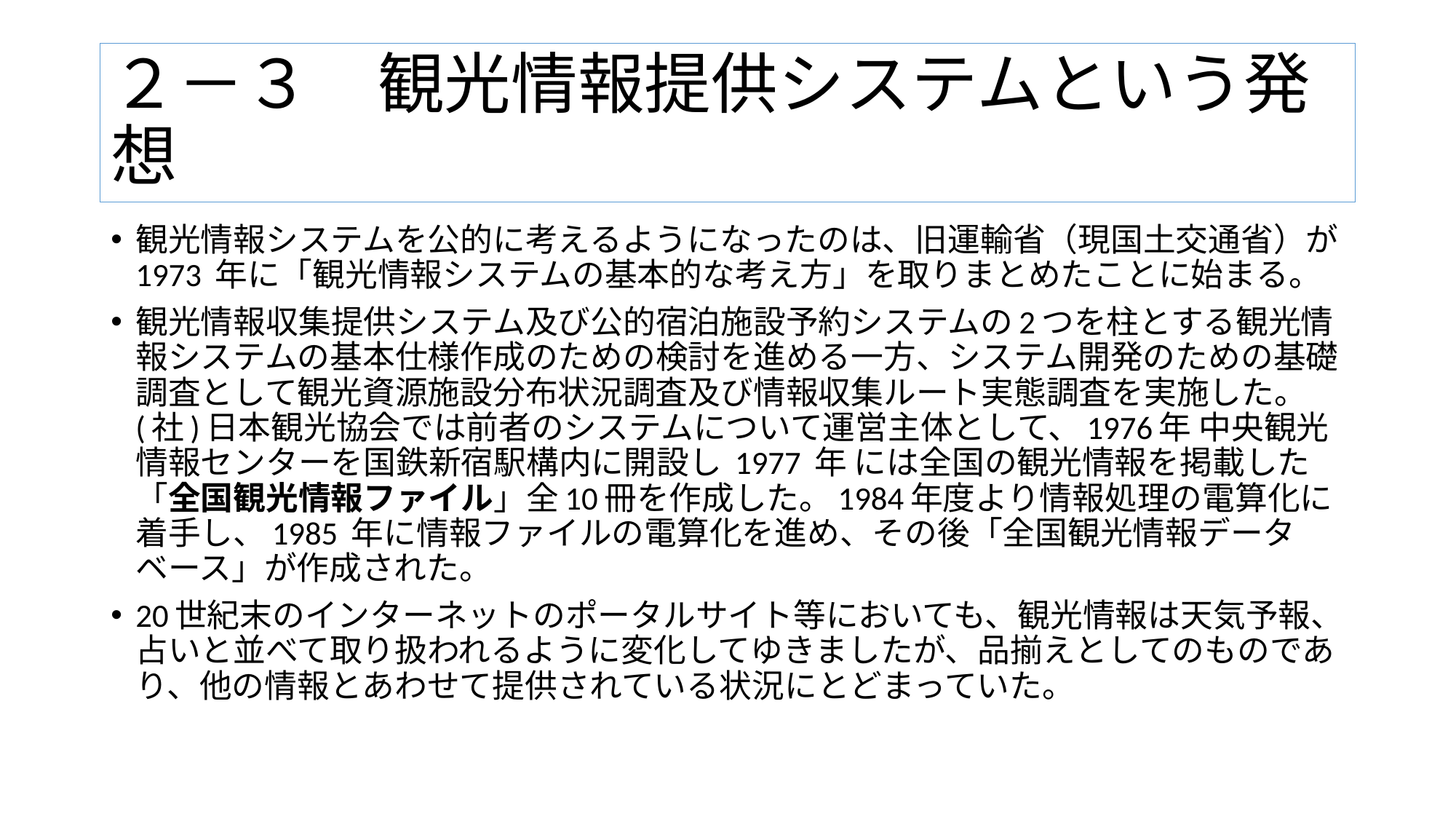

# ２－３　観光情報提供システムという発想
観光情報システムを公的に考えるようになったのは、旧運輸省（現国土交通省）が1973 年に「観光情報システムの基本的な考え方」を取りまとめたことに始まる。
観光情報収集提供システム及び公的宿泊施設予約システムの2つを柱とする観光情報システムの基本仕様作成のための検討を進める一方、システム開発のための基礎調査として観光資源施設分布状況調査及び情報収集ルート実態調査を実施した。(社)日本観光協会では前者のシステムについて運営主体として、1976年 中央観光情報センターを国鉄新宿駅構内に開設し 1977 年 には全国の観光情報を掲載した「全国観光情報ファイル」全10冊を作成した。1984年度より情報処理の電算化に着手し、1985 年に情報ファイルの電算化を進め、その後「全国観光情報データベース」が作成された。
20世紀末のインターネットのポータルサイト等においても、観光情報は天気予報、占いと並べて取り扱われるように変化してゆきましたが、品揃えとしてのものであり、他の情報とあわせて提供されている状況にとどまっていた。